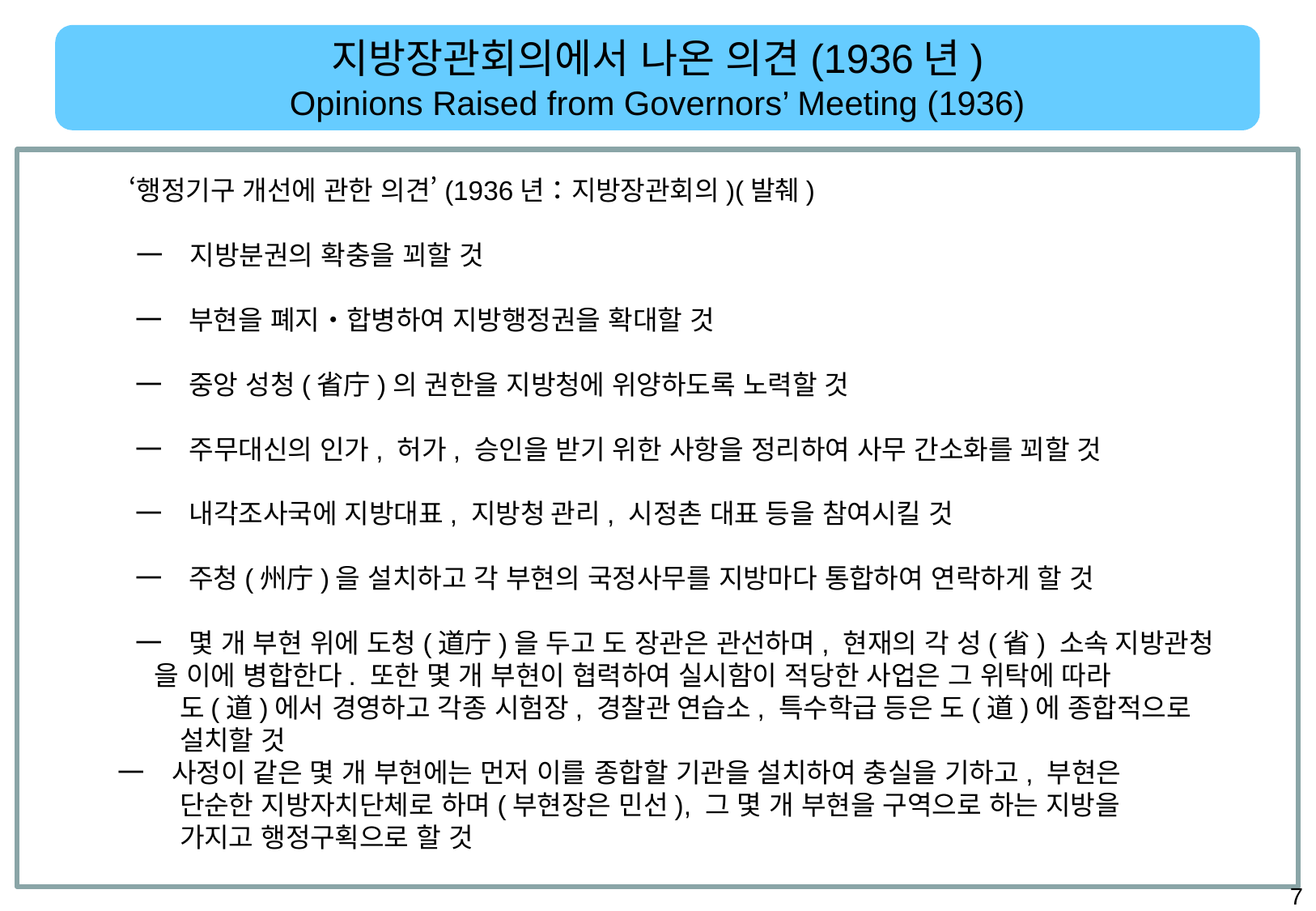

지방장관회의에서 나온 의견(1936년)
Opinions Raised from Governors’ Meeting (1936)

     　　‘행정기구 개선에 관한 의견’(1936년：지방장관회의)(발췌)

       　  一　지방분권의 확충을 꾀할 것

      　　一　부현을 폐지・합병하여 지방행정권을 확대할 것

      　　一　중앙 성청(省庁)의 권한을 지방청에 위양하도록 노력할 것

     　　 一　주무대신의 인가, 허가, 승인을 받기 위한 사항을 정리하여 사무 간소화를 꾀할 것

      　　一　내각조사국에 지방대표, 지방청 관리, 시정촌 대표 등을 참여시킬 것

      　　一　주청(州庁)을 설치하고 각 부현의 국정사무를 지방마다 통합하여 연락하게 할 것

      　　一　몇 개 부현 위에 도청(道庁)을 두고 도 장관은 관선하며, 현재의 각 성(省) 소속 지방관청
                  을 이에 병합한다. 또한 몇 개 부현이 협력하여 실시함이 적당한 사업은 그 위탁에 따라
                  도(道)에서 경영하고 각종 시험장, 경찰관 연습소, 특수학급 등은 도(道)에 종합적으로
                  설치할 것
            一　사정이 같은 몇 개 부현에는 먼저 이를 종합할 기관을 설치하여 충실을 기하고, 부현은
                  단순한 지방자치단체로 하며(부현장은 민선), 그 몇 개 부현을 구역으로 하는 지방을
                  가지고 행정구획으로 할 것
7